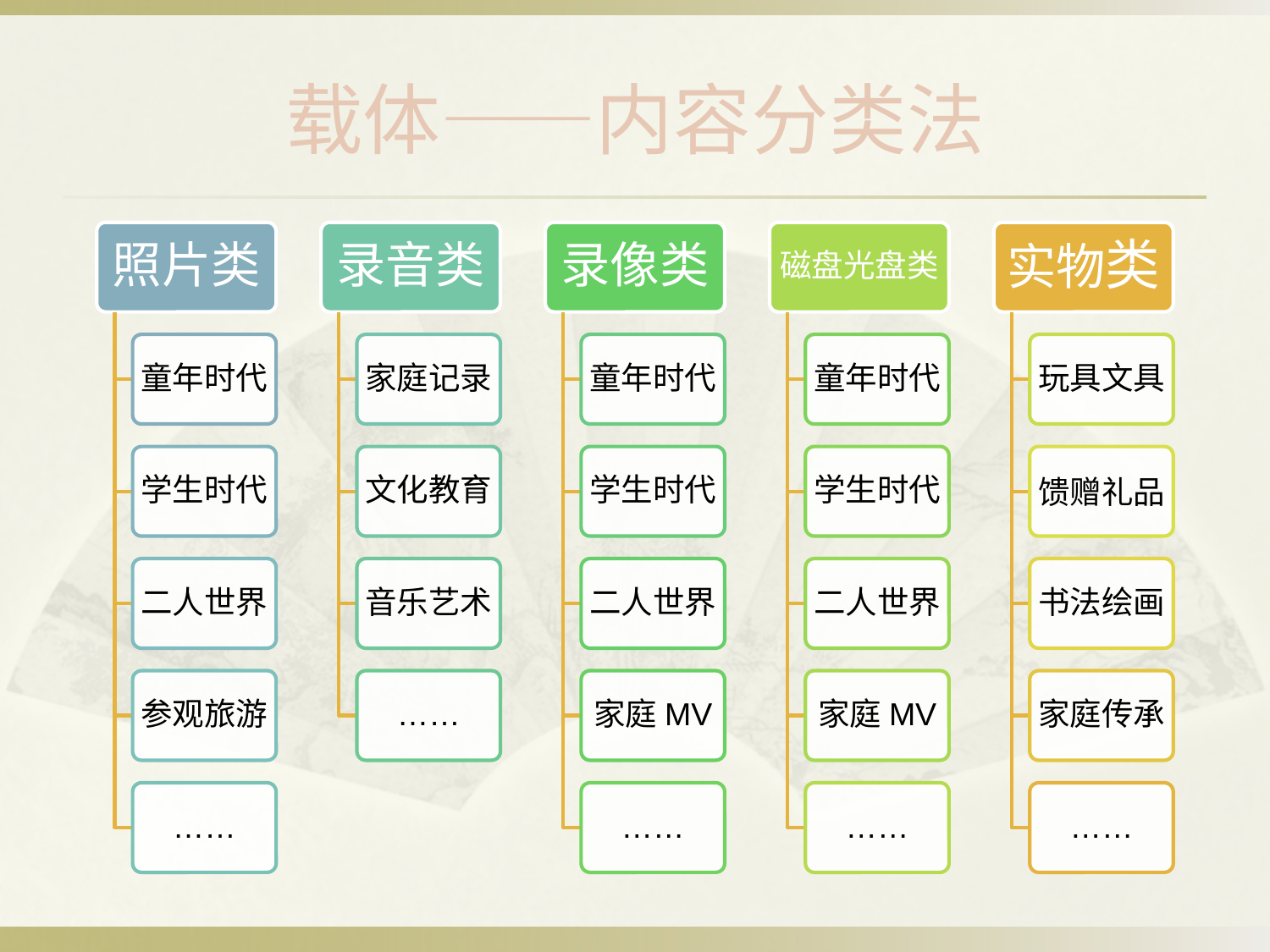

# 载体——内容分类法
照片类
童年时代
学生时代
二人世界
参观旅游
……
录音类
家庭记录
文化教育
音乐艺术
……
录像类
童年时代
学生时代
二人世界
家庭MV
……
磁盘光盘类
童年时代
学生时代
二人世界
家庭MV
……
实物类
玩具文具
馈赠礼品
书法绘画
家庭传承
……
82